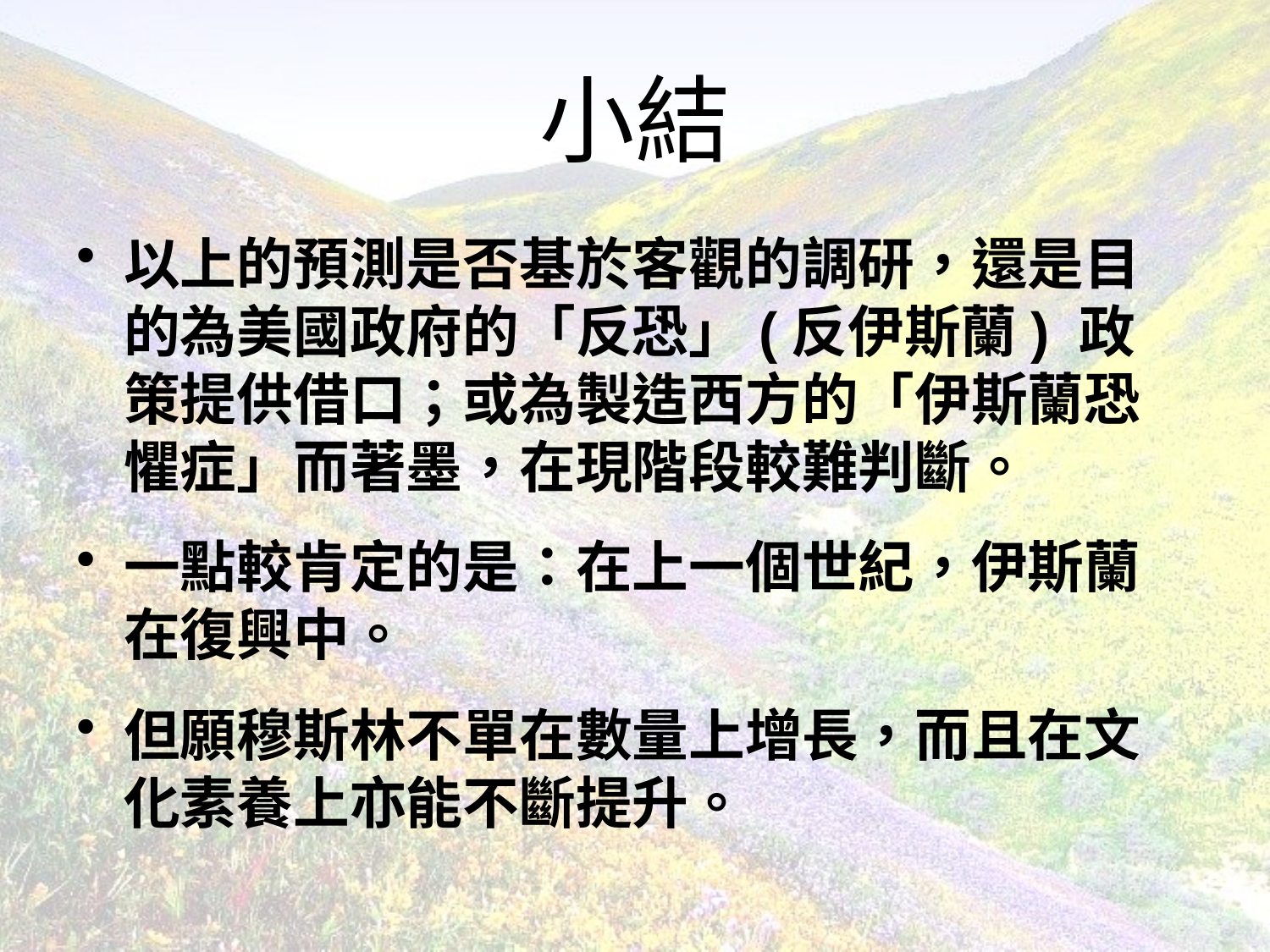

# 小結
以上的預測是否基於客觀的調研，還是目的為美國政府的「反恐」(反伊斯蘭) 政策提供借口；或為製造西方的「伊斯蘭恐懼症」而著墨，在現階段較難判斷。
一點較肯定的是：在上一個世紀，伊斯蘭在復興中。
但願穆斯林不單在數量上增長，而且在文化素養上亦能不斷提升。